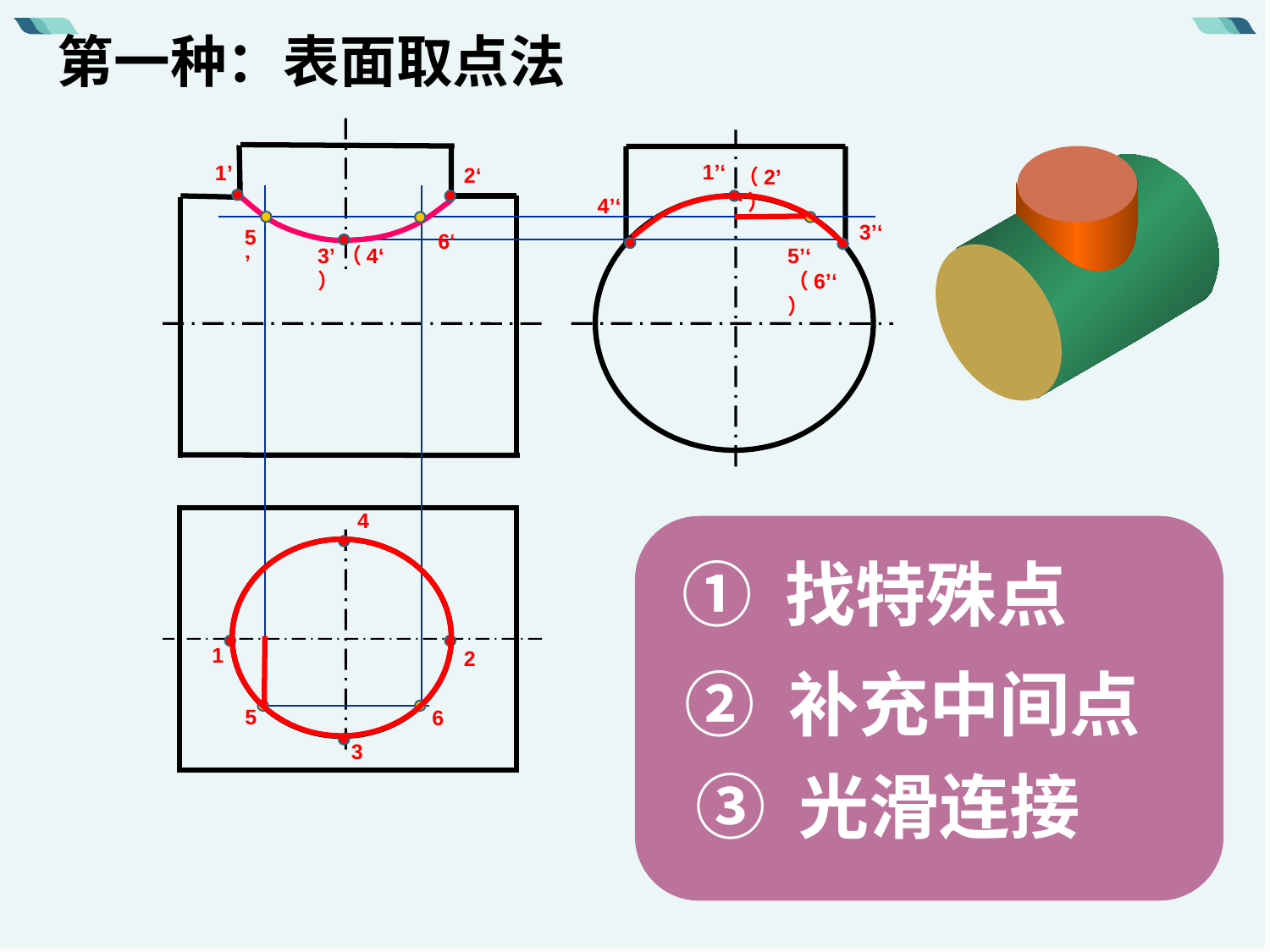

第一种：表面取点法

1’‘
1’
2‘
（2’‘）
4’‘
3’‘
3’（4‘）
4
1
2
3

●
●

5’
6‘
5’‘
（6’‘）
5
6
●

① 找特殊点

 ② 补充中间点

③ 光滑连接
●